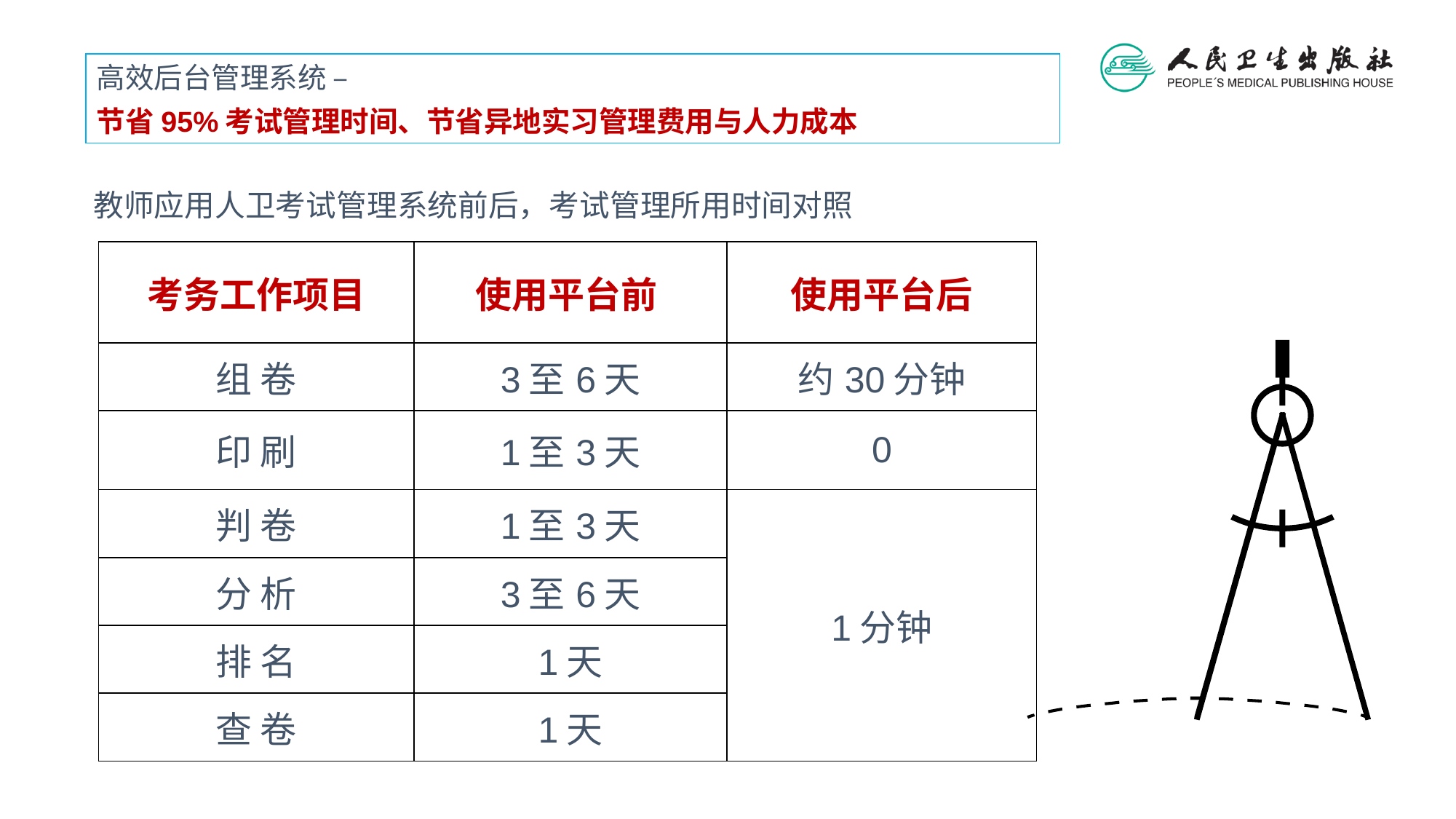

高效后台管理系统 –
节省95%考试管理时间、节省异地实习管理费用与人力成本
教师应用人卫考试管理系统前后，考试管理所用时间对照
| 考务工作项目 | 使用平台前 | 使用平台后 |
| --- | --- | --- |
| 组 卷 | 3至6天 | 约30分钟 |
| 印 刷 | 1至3天 | 0 |
| 判 卷 | 1至3天 | 1分钟 |
| 分 析 | 3至6天 |  |
| 排 名 | 1天 |  |
| 查 卷 | 1天 |  |